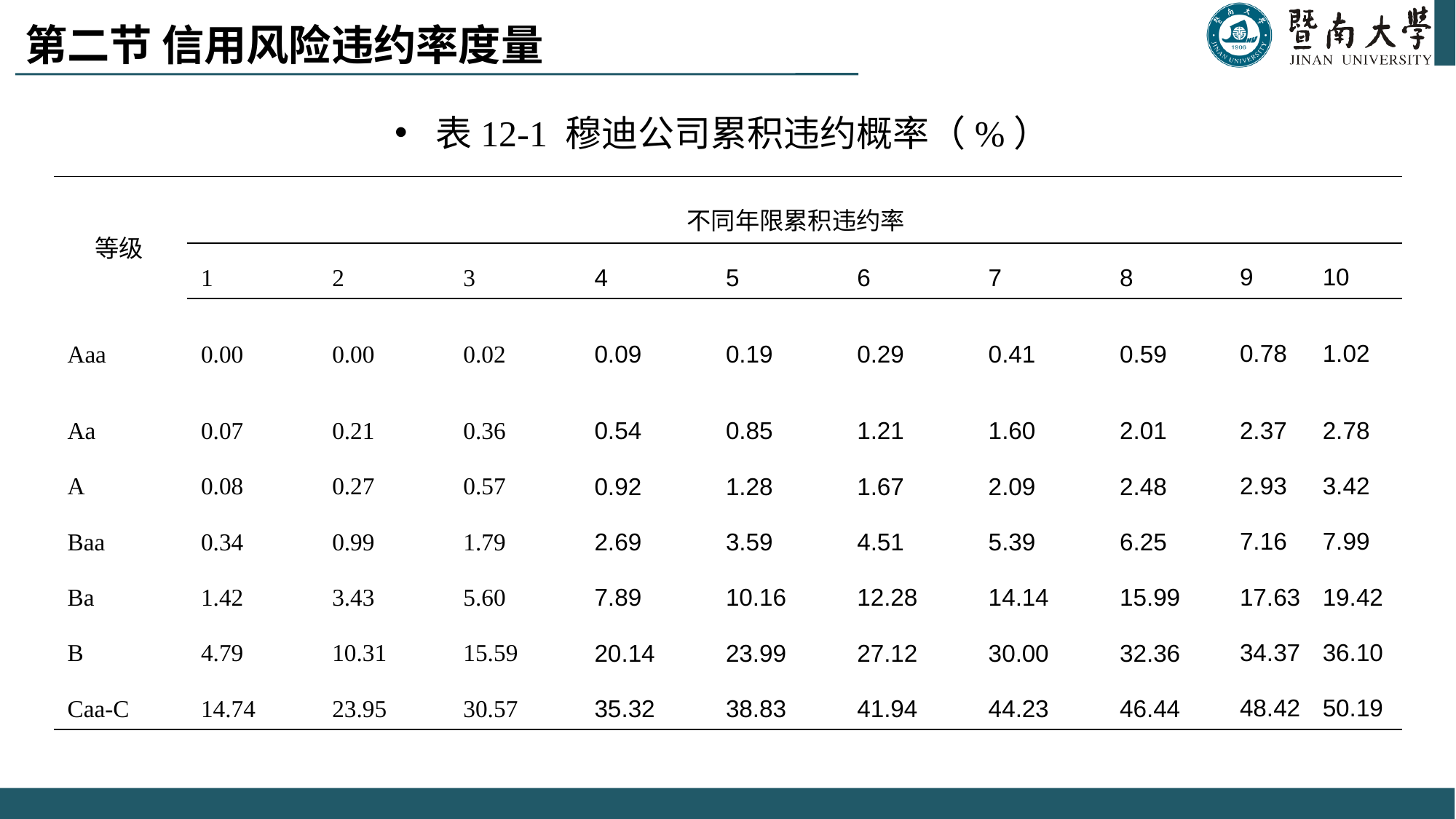

# 第二节 信用风险违约率度量
表12-1 穆迪公司累积违约概率（%）
| 等级 | 不同年限累积违约率 |  |  |  |  |  |  |  |  |  |
| --- | --- | --- | --- | --- | --- | --- | --- | --- | --- | --- |
|  | 1 | 2 | 3 | 4 | 5 | 6 | 7 | 8 | 9 | 10 |
| Aaa | 0.00 | 0.00 | 0.02 | 0.09 | 0.19 | 0.29 | 0.41 | 0.59 | 0.78 | 1.02 |
| Aa | 0.07 | 0.21 | 0.36 | 0.54 | 0.85 | 1.21 | 1.60 | 2.01 | 2.37 | 2.78 |
| A | 0.08 | 0.27 | 0.57 | 0.92 | 1.28 | 1.67 | 2.09 | 2.48 | 2.93 | 3.42 |
| Baa | 0.34 | 0.99 | 1.79 | 2.69 | 3.59 | 4.51 | 5.39 | 6.25 | 7.16 | 7.99 |
| Ba | 1.42 | 3.43 | 5.60 | 7.89 | 10.16 | 12.28 | 14.14 | 15.99 | 17.63 | 19.42 |
| B | 4.79 | 10.31 | 15.59 | 20.14 | 23.99 | 27.12 | 30.00 | 32.36 | 34.37 | 36.10 |
| Caa-C | 14.74 | 23.95 | 30.57 | 35.32 | 38.83 | 41.94 | 44.23 | 46.44 | 48.42 | 50.19 |